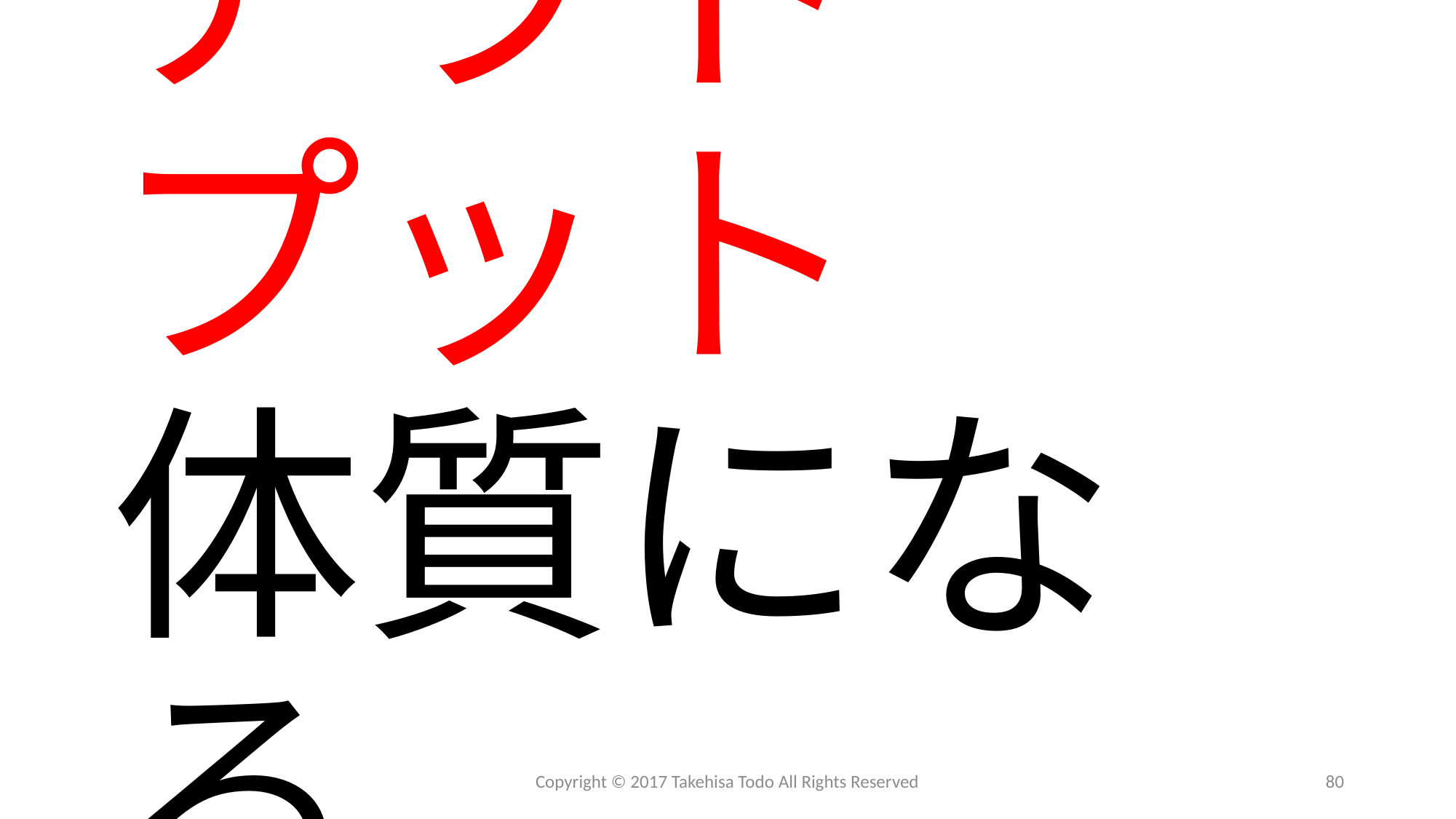

# アウトプット 体質になる
Copyright © 2017 Takehisa Todo All Rights Reserved
80